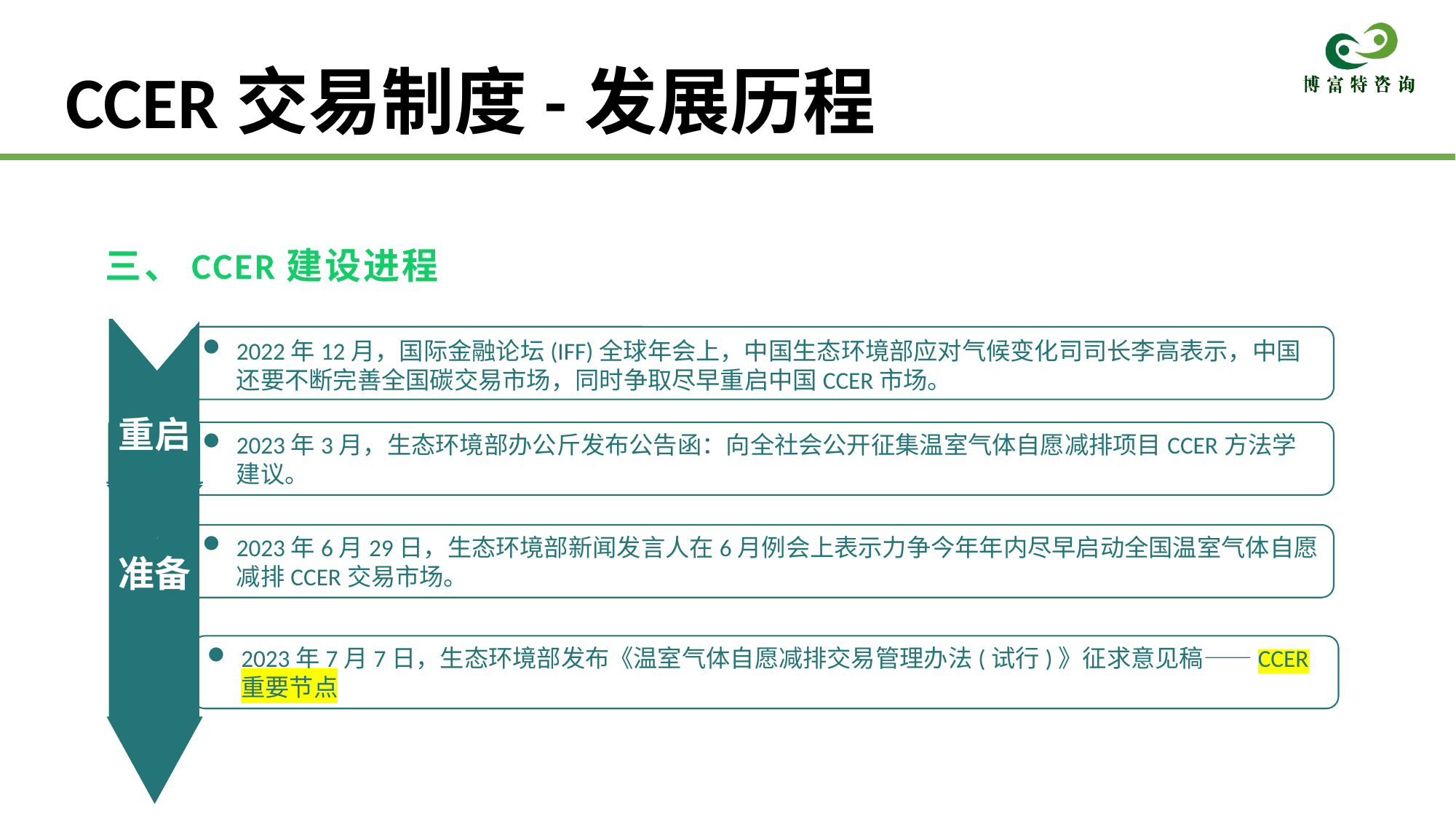

# CCER交易制度-发展历程
三、CCER建设进程

重启
2022年12月，国际金融论坛(IFF)全球年会上，中国生态环境部应对气候变化司司长李高表示，中国还要不断完善全国碳交易市场，同时争取尽早重启中国CCER市场。
2023年3月，生态环境部办公斤发布公告函：向全社会公开征集温室气体自愿减排项目CCER方法学建议。

准备
2023年6月29日，生态环境部新闻发言人在6月例会上表示力争今年年内尽早启动全国温室气体自愿减排CCER交易市场。
2023年7月7日，生态环境部发布《温室气体自愿减排交易管理办法(试行)》征求意见稿——CCER重要节点